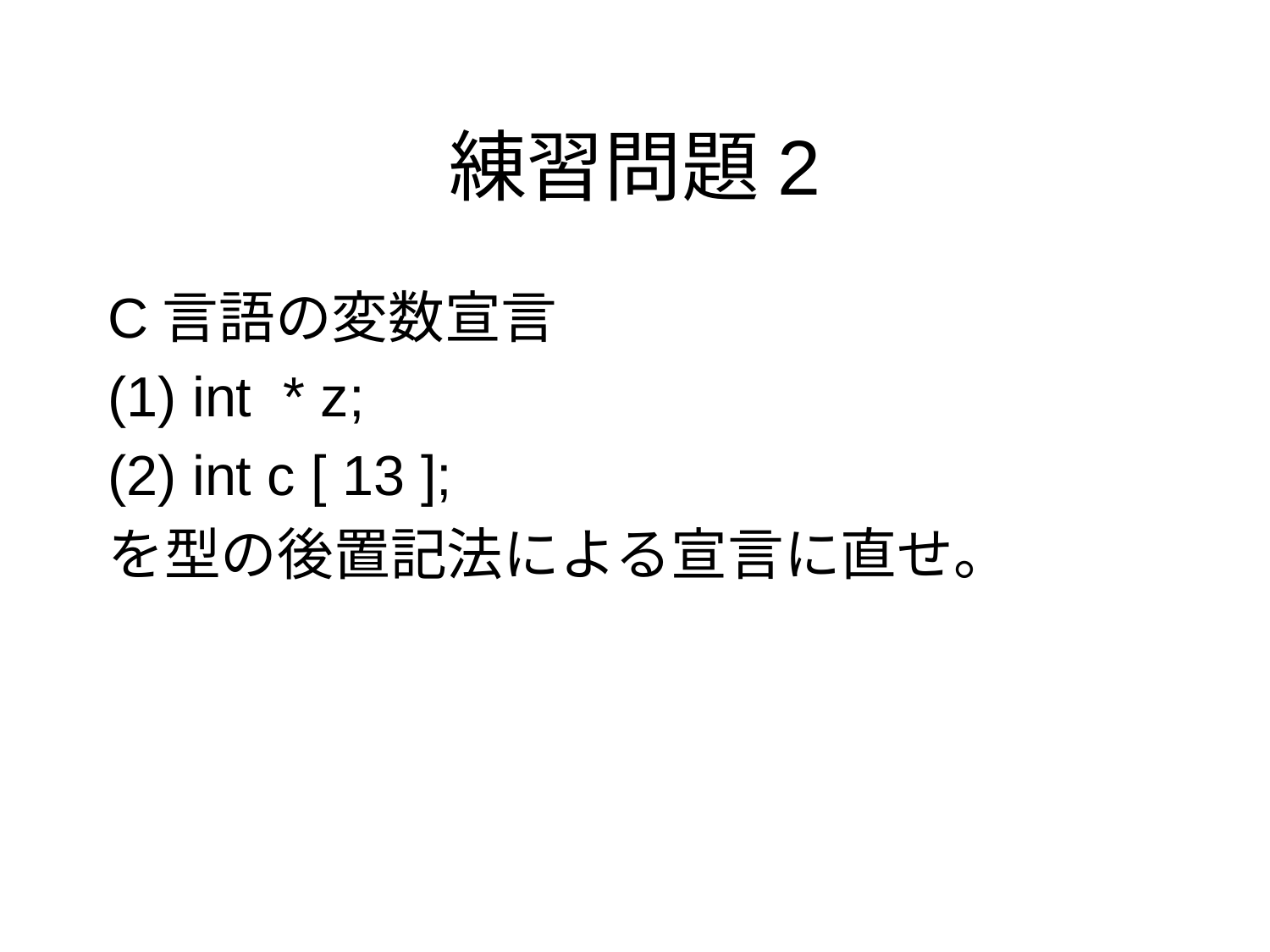

# 練習問題2
C言語の変数宣言
(1) int  * z;
(2) int c [ 13 ];
を型の後置記法による宣言に直せ。